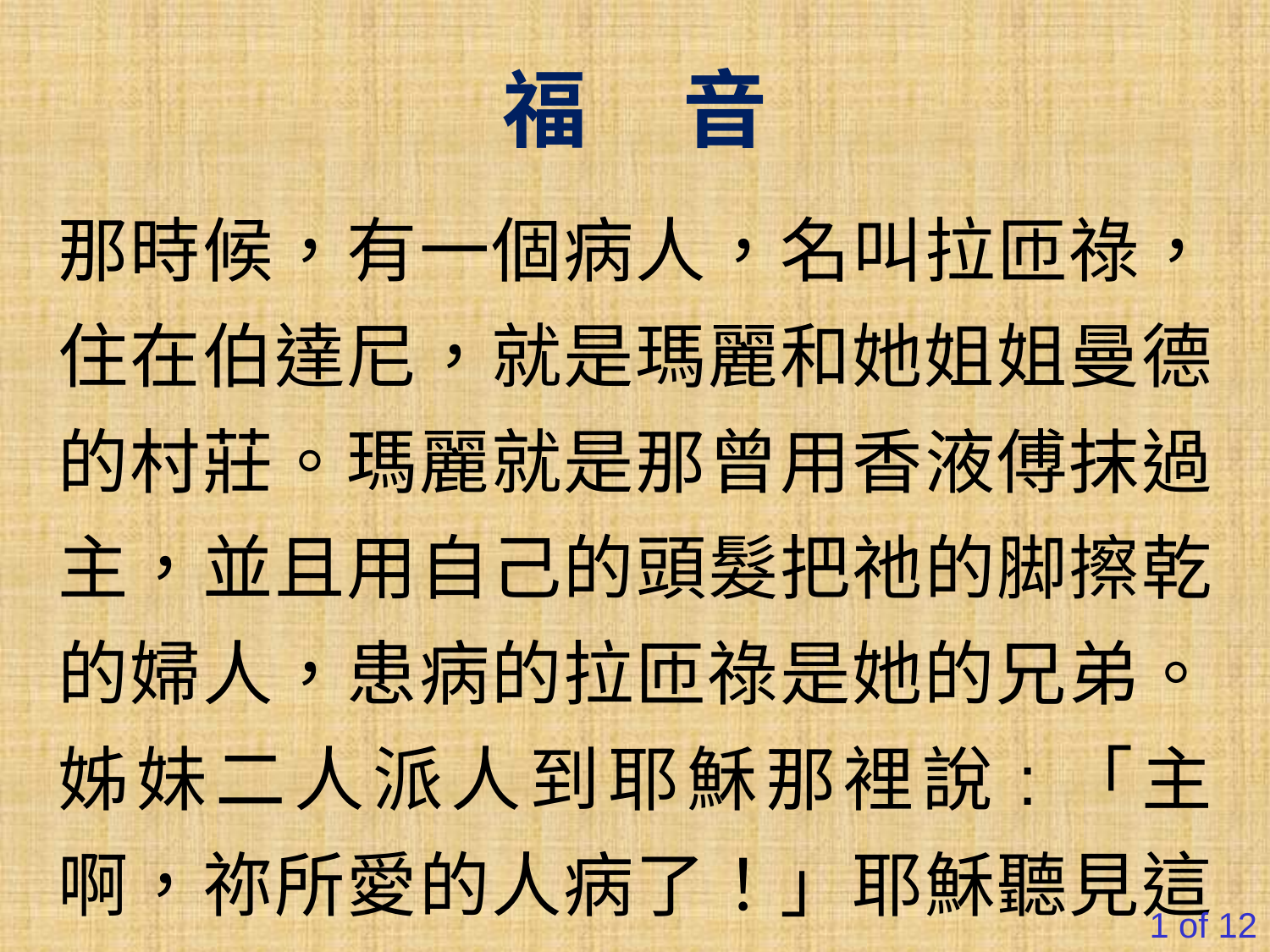

福     音

那時候，有一個病人，名叫拉匝祿，住在伯達尼，就是瑪麗和她姐姐曼德的村莊。瑪麗就是那曾用香液傅抹過主，並且用自己的頭髮把祂的脚擦乾的婦人，患病的拉匝祿是她的兄弟。姊妹二人派人到耶穌那裡說:「主啊，祢所愛的人病了！」耶穌聽見這消息，
1 of 12